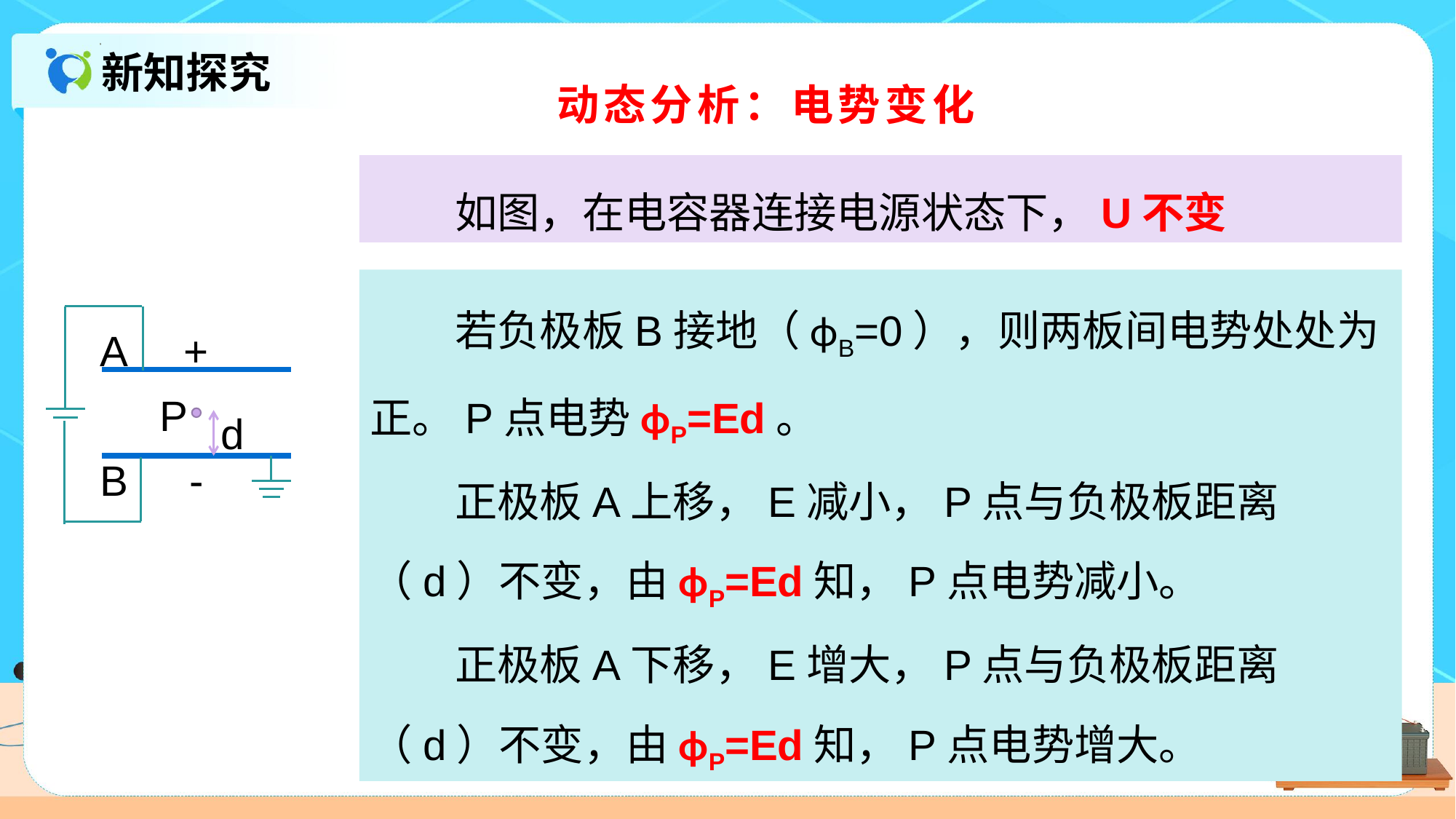

新知探究
动态分析：电势变化
如图，在电容器连接电源状态下，U不变
若负极板B接地（ϕB=0），则两板间电势处处为正。P点电势ϕP=Ed。
正极板A上移，E减小，P点与负极板距离（d）不变，由ϕP=Ed知，P点电势减小。
正极板A下移，E增大，P点与负极板距离（d）不变，由ϕP=Ed知，P点电势增大。
A
+
P
d

B
-